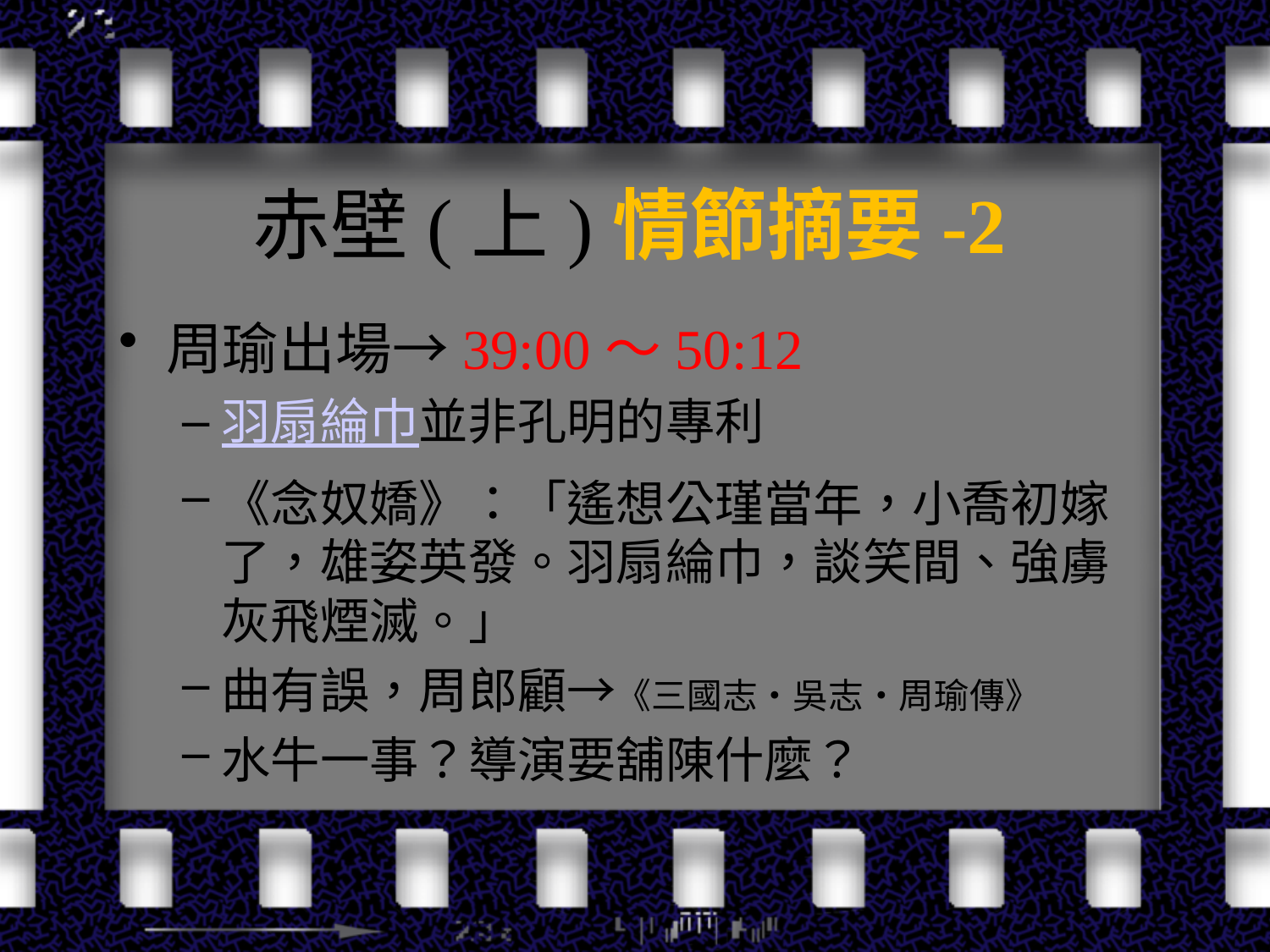

# 赤壁(上)情節摘要-2
周瑜出場→39:00～50:12
羽扇綸巾並非孔明的專利
《念奴嬌》：「遙想公瑾當年，小喬初嫁了，雄姿英發。羽扇綸巾，談笑間、強虜灰飛煙滅。」
曲有誤，周郎顧→《三國志‧吳志‧周瑜傳》
水牛一事？導演要舖陳什麼？